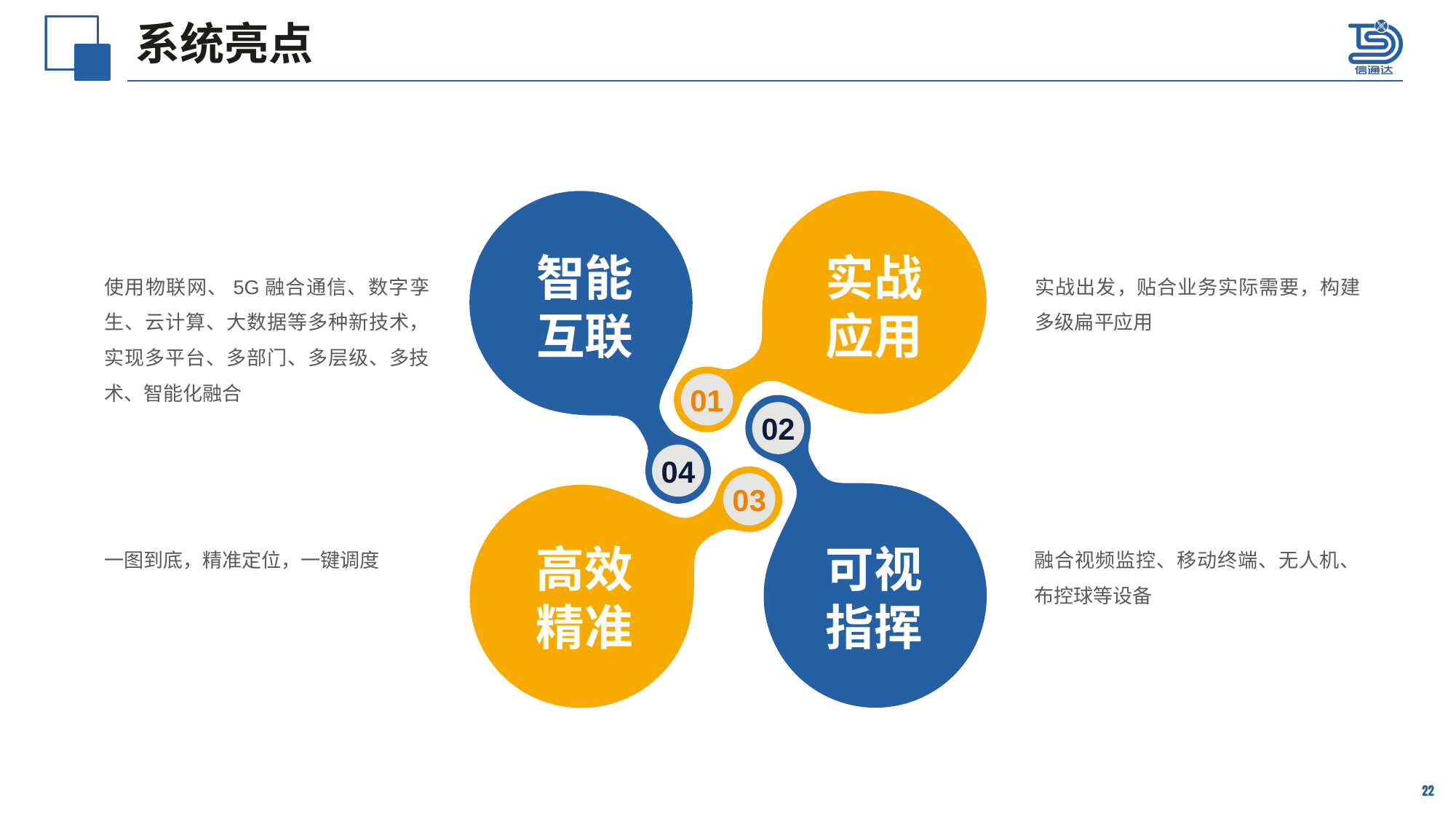

# 系统亮点

智能互联
实战应用
使用物联网、5G融合通信、数字孪生、云计算、大数据等多种新技术，实现多平台、多部门、多层级、多技术、智能化融合
实战出发，贴合业务实际需要，构建多级扁平应用
01
02

04

03
高效精准
可视指挥
一图到底，精准定位，一键调度
融合视频监控、移动终端、无人机、布控球等设备